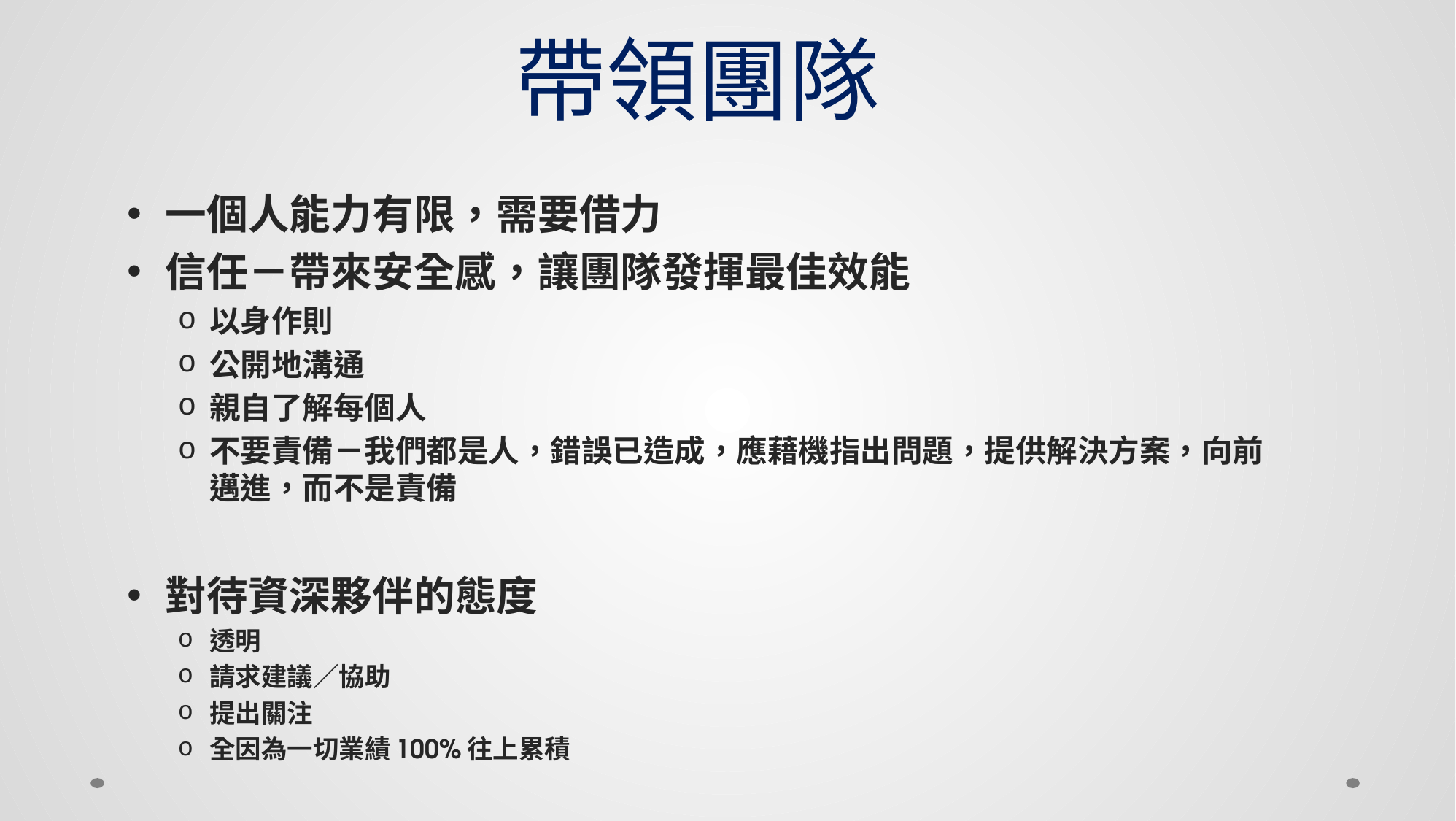

# 帶領團隊
一個人能力有限，需要借力
信任－帶來安全感，讓團隊發揮最佳效能
以身作則
公開地溝通
親自了解每個人
不要責備－我們都是人，錯誤已造成，應藉機指出問題，提供解決方案，向前邁進，而不是責備

對待資深夥伴的態度
透明
請求建議／協助
提出關注
全因為一切業績100%往上累積